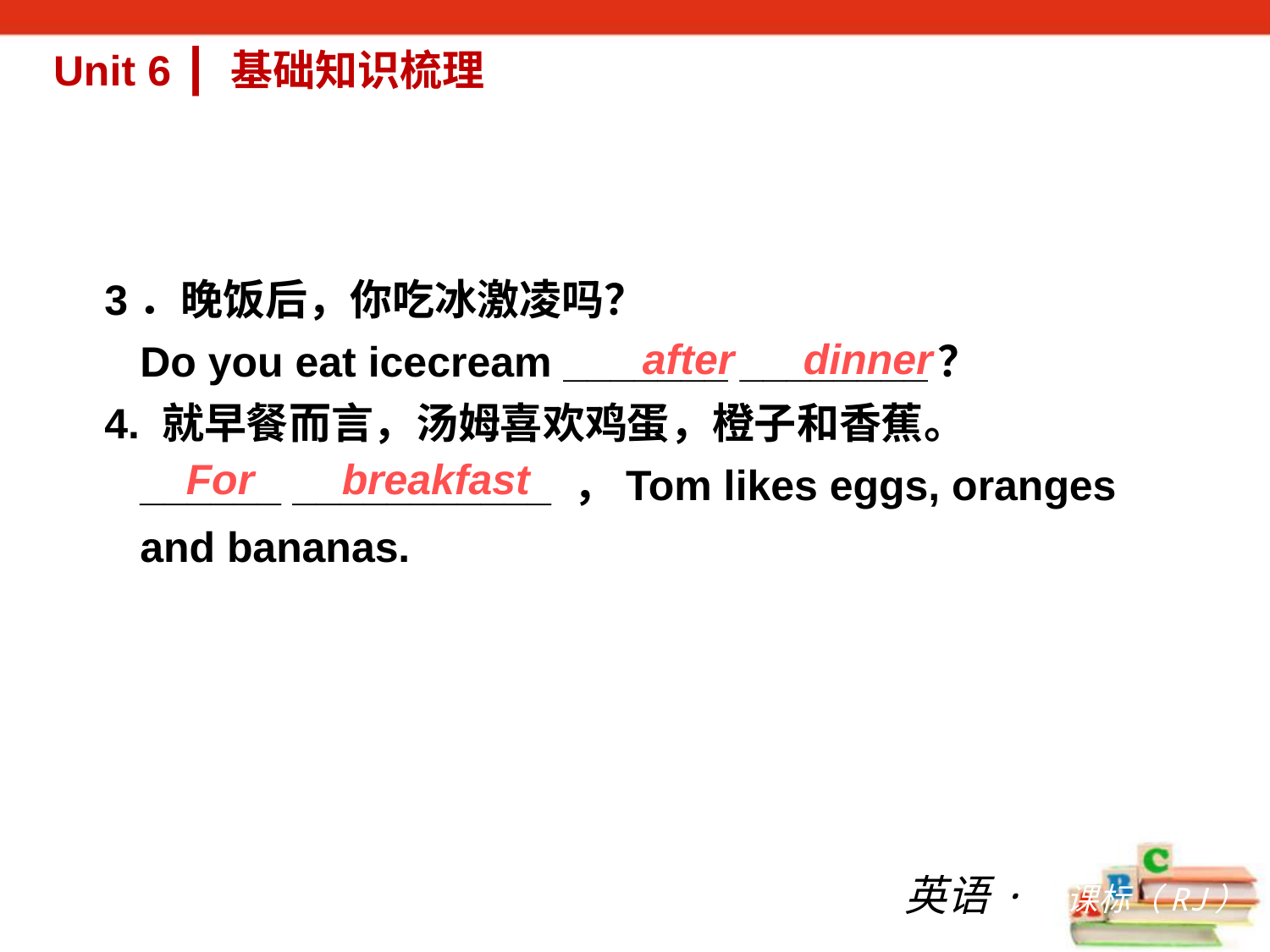

Unit 6 ┃ 基础知识梳理
3．晚饭后，你吃冰激凌吗？
   Do you eat ice­cream _______ ________？
4. 就早餐而言，汤姆喜欢鸡蛋，橙子和香蕉。
   ______ ___________ ，Tom likes eggs, oranges
   and bananas.
after
dinner
For
breakfast
英语·新课标（RJ）